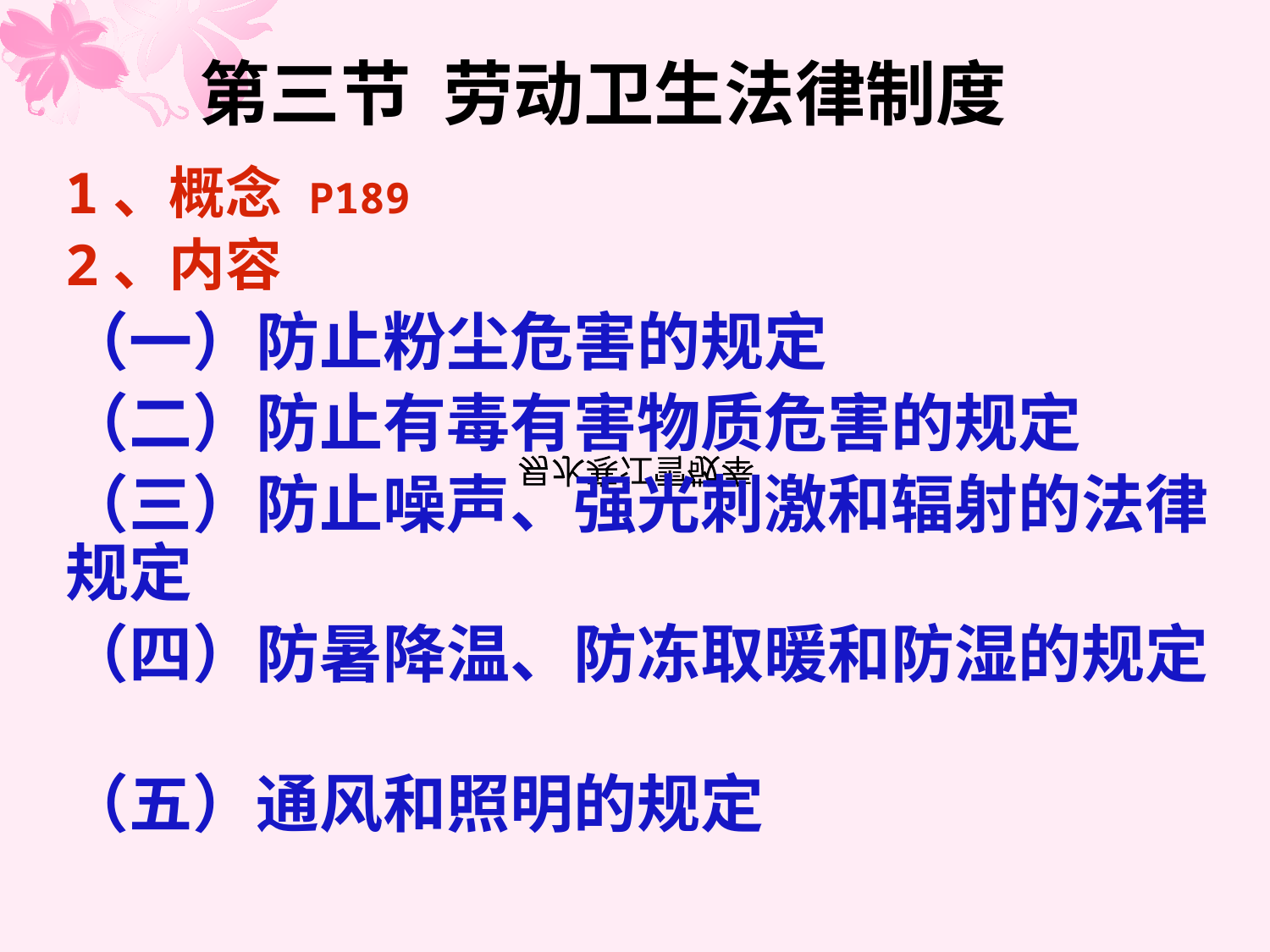

# 第三节  劳动卫生法律制度
1、概念 P189
2、内容
（一）防止粉尘危害的规定
（二）防止有毒有害物质危害的规定
（三）防止噪声、强光刺激和辐射的法律规定
（四）防暑降温、防冻取暖和防湿的规定
（五）通风和照明的规定

易水寒江雪敬奉